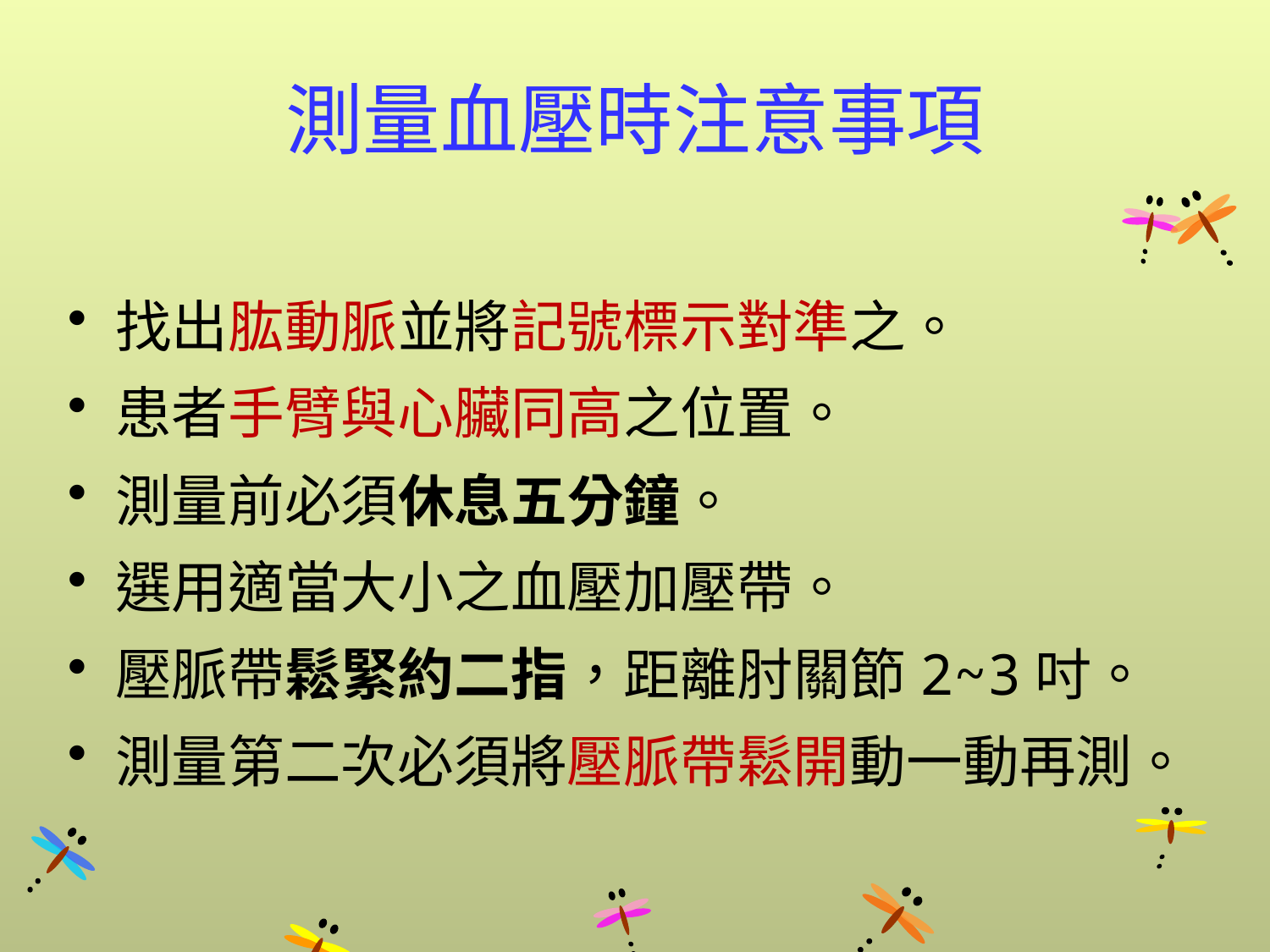

# 測量血壓時注意事項
找出肱動脈並將記號標示對準之。
患者手臂與心臟同高之位置。
測量前必須休息五分鐘。
選用適當大小之血壓加壓帶。
壓脈帶鬆緊約二指，距離肘關節2~3吋。
測量第二次必須將壓脈帶鬆開動一動再測。